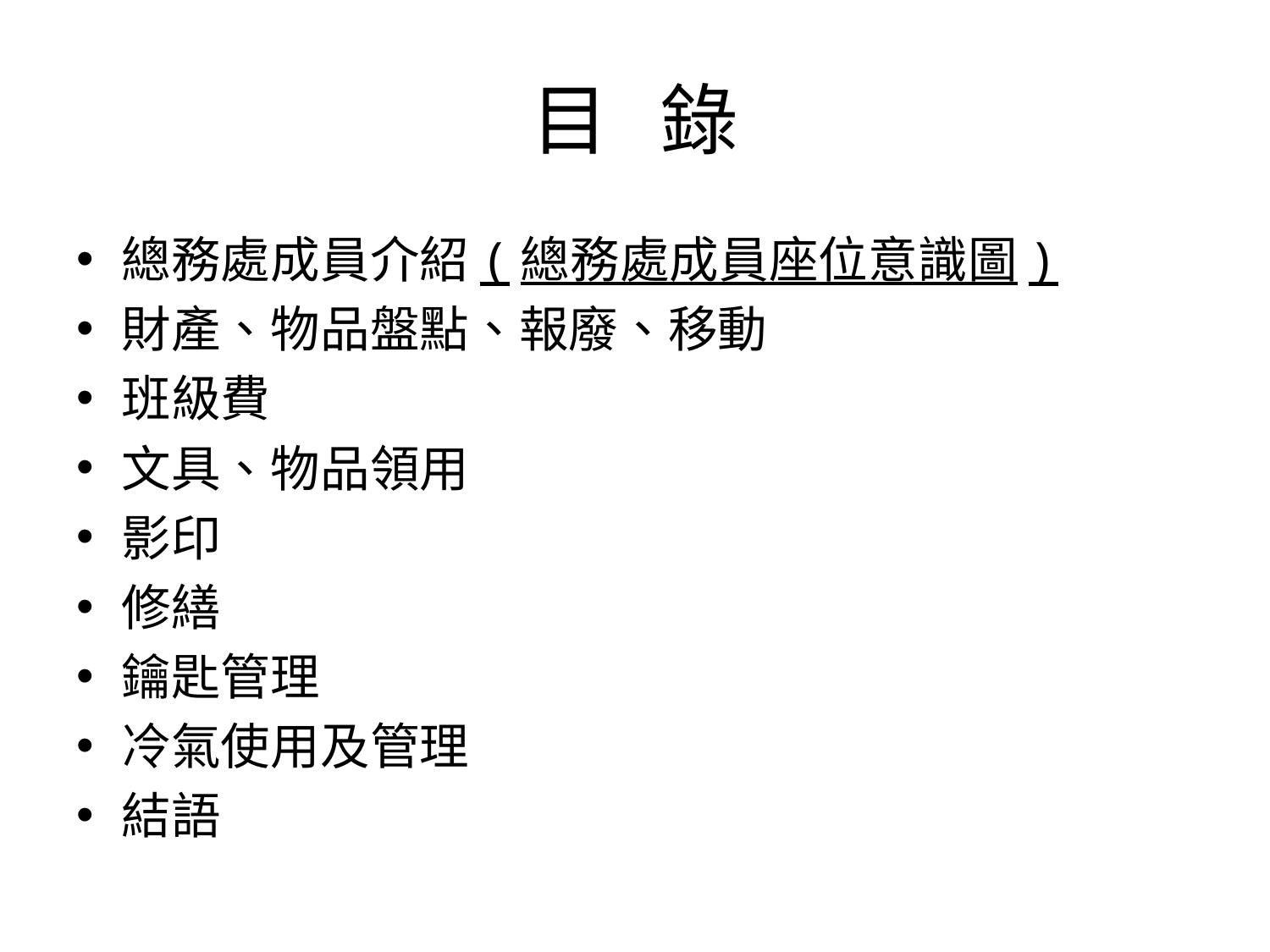

# 目   錄
總務處成員介紹(總務處成員座位意識圖)
財產、物品盤點、報廢、移動
班級費
文具、物品領用
影印
修繕
鑰匙管理
冷氣使用及管理
結語